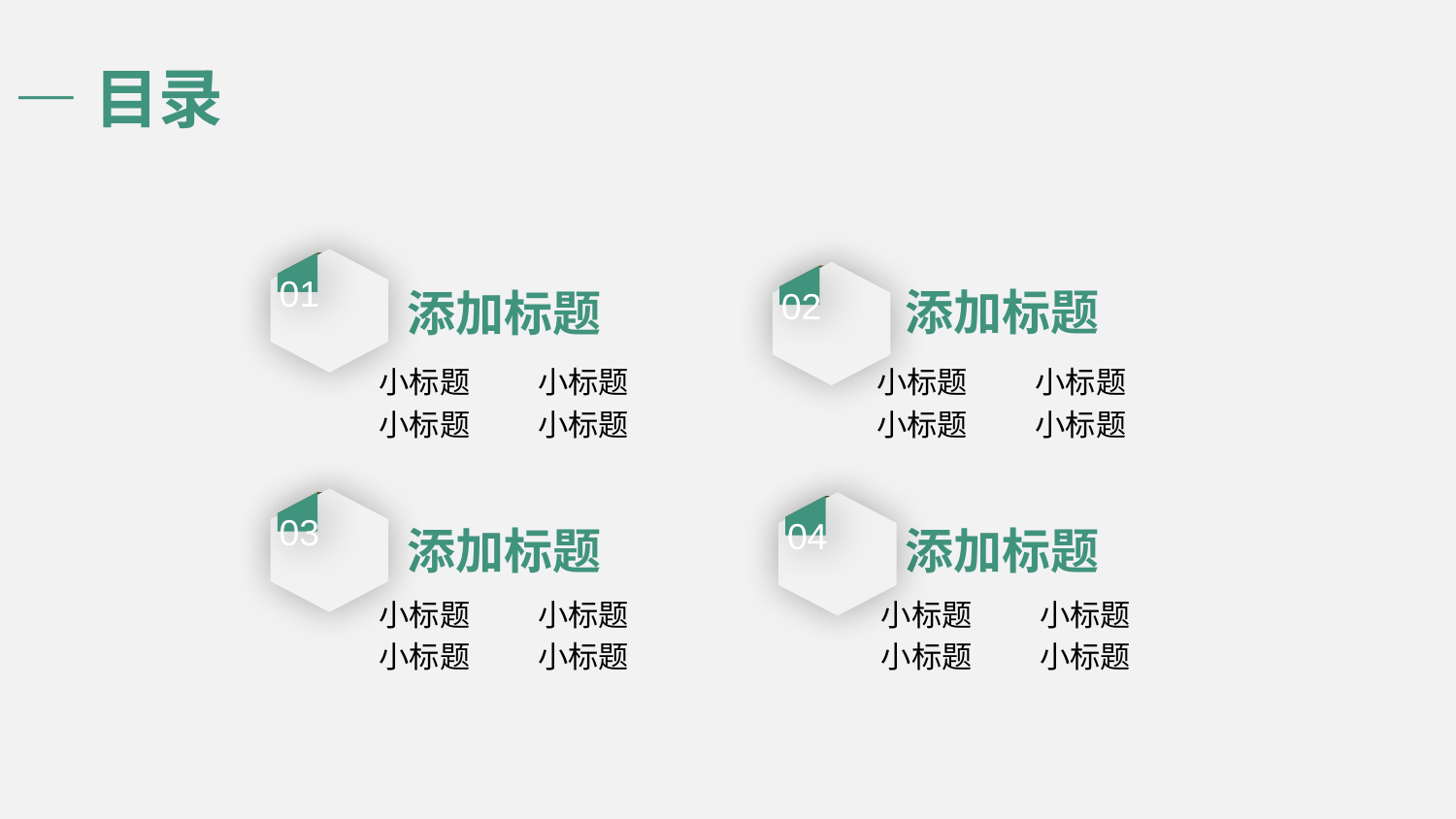

—目录

01

02
添加标题
添加标题
小标题
小标题
小标题
小标题
小标题
小标题
小标题
小标题

03

04
添加标题
添加标题
小标题
小标题
小标题
小标题
小标题
小标题
小标题
小标题